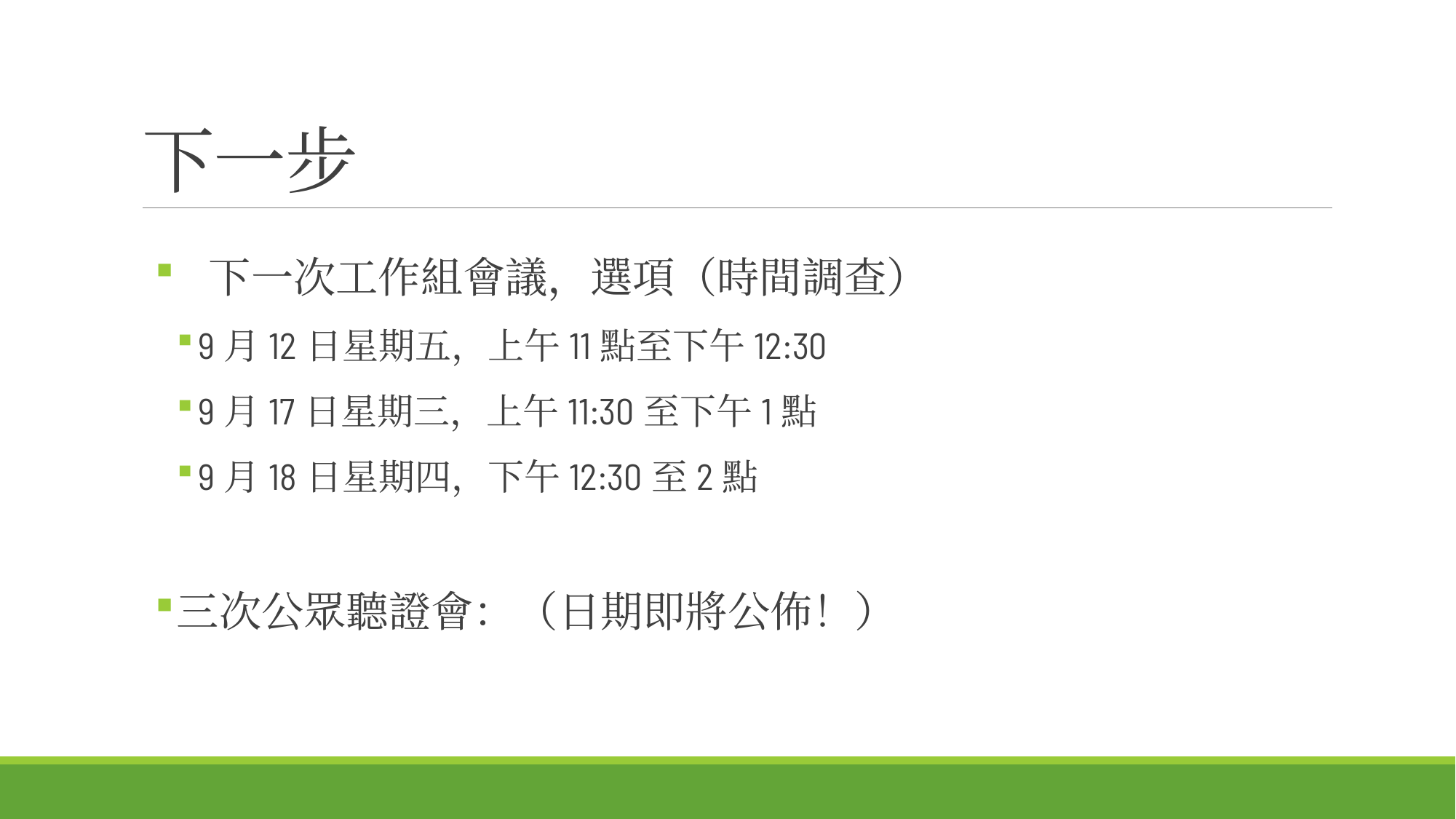

# 下一步
  下一次工作組會議，選項（時間調查）
9月12日星期五，上午11點至下午12:30
9月17日星期三，上午11:30至下午1點
9月18日星期四，下午12:30至2點

三次公眾聽證會：（日期即將公佈！）